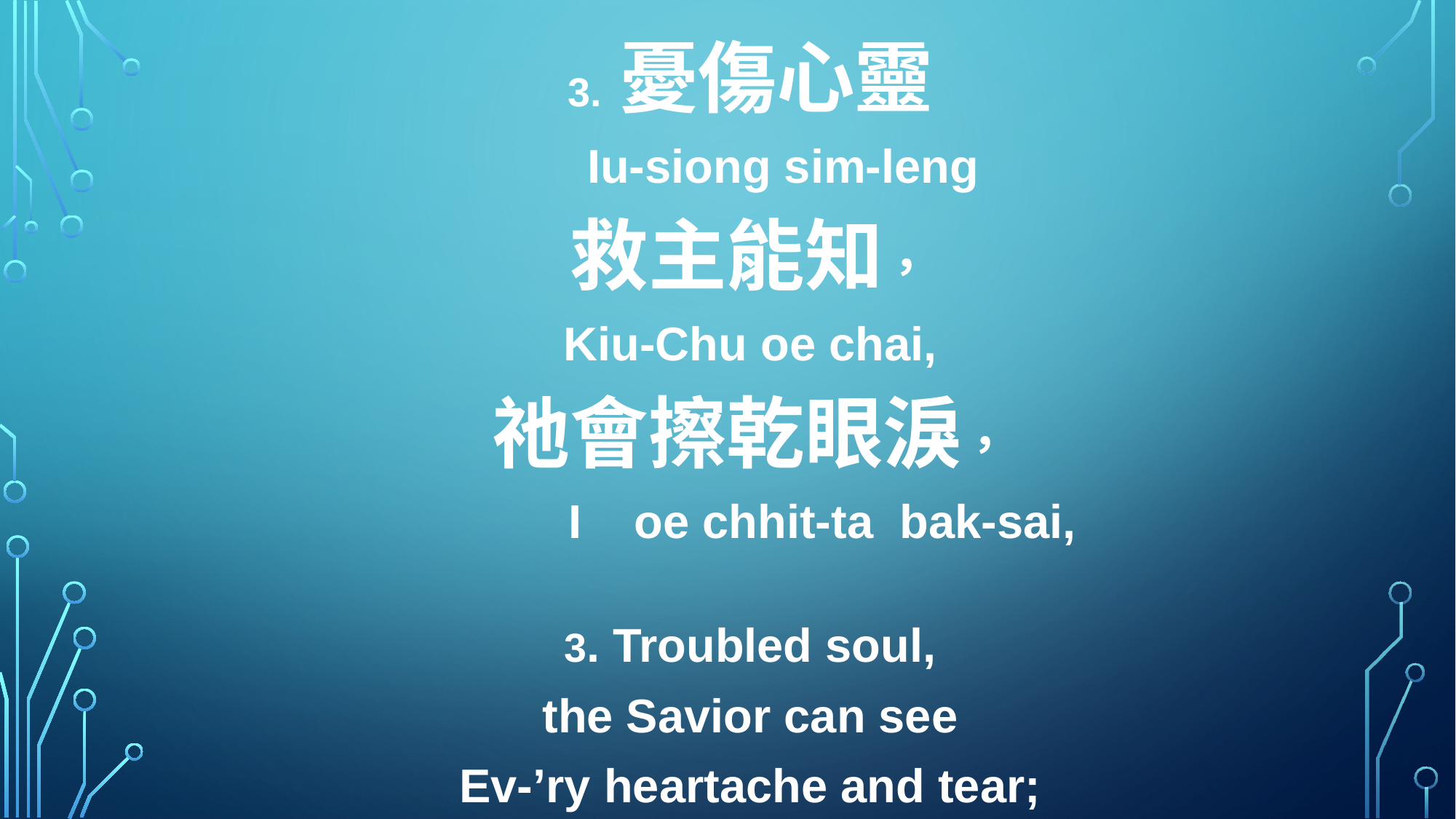

3. 憂傷心靈
     Iu-siong sim-leng
救主能知，
Kiu-Chu oe chai,
祂會擦乾眼淚，
                   I    oe chhit-ta  bak-sai,

3. Troubled soul,
the Savior can see
Ev-’ry heartache and tear;